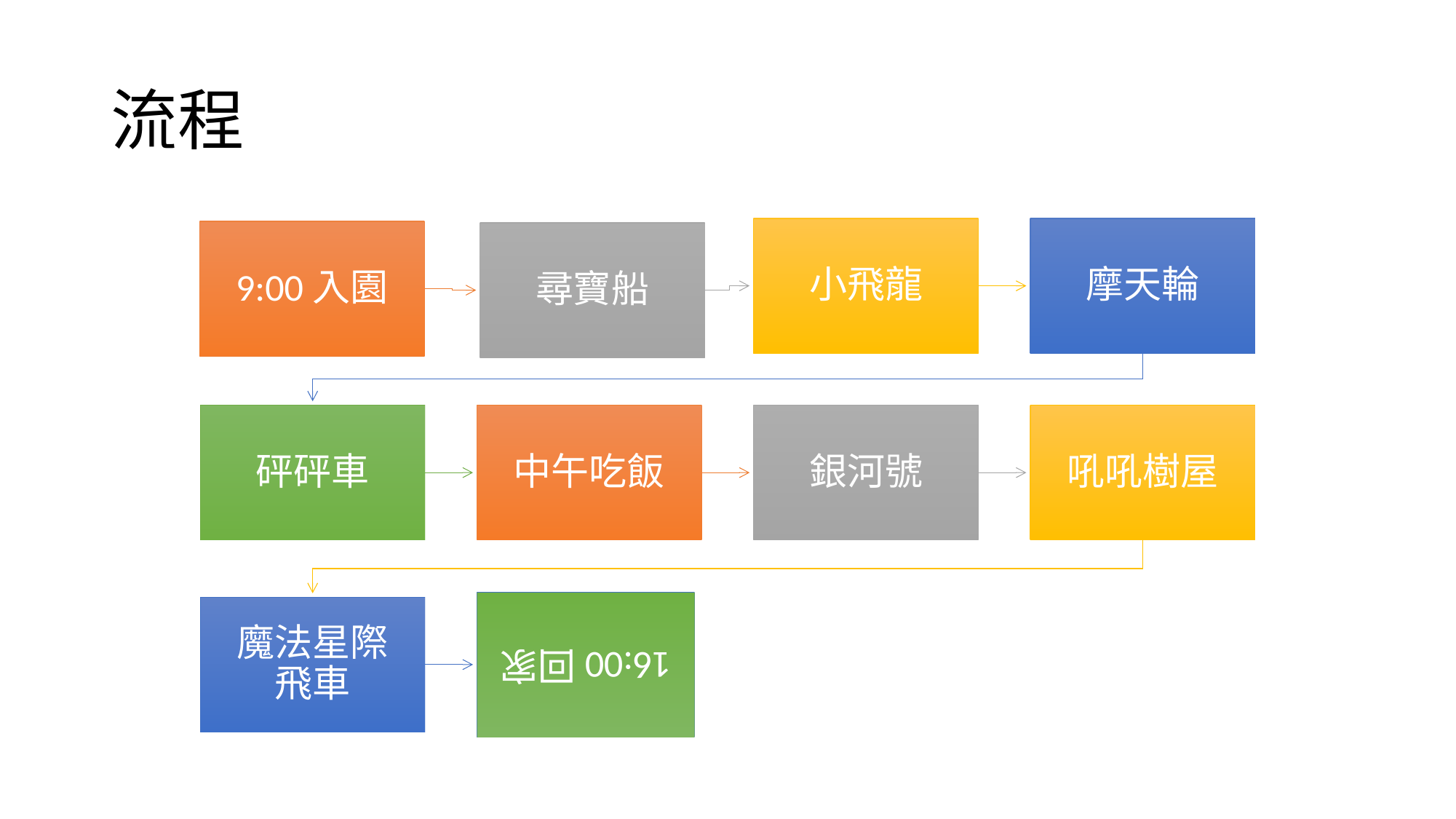

# 流程

9:00入園

尋寶船

小飛龍

摩天輪

砰砰車

中午吃飯

銀河號

吼吼樹屋

魔法星際飛車
16:00回家